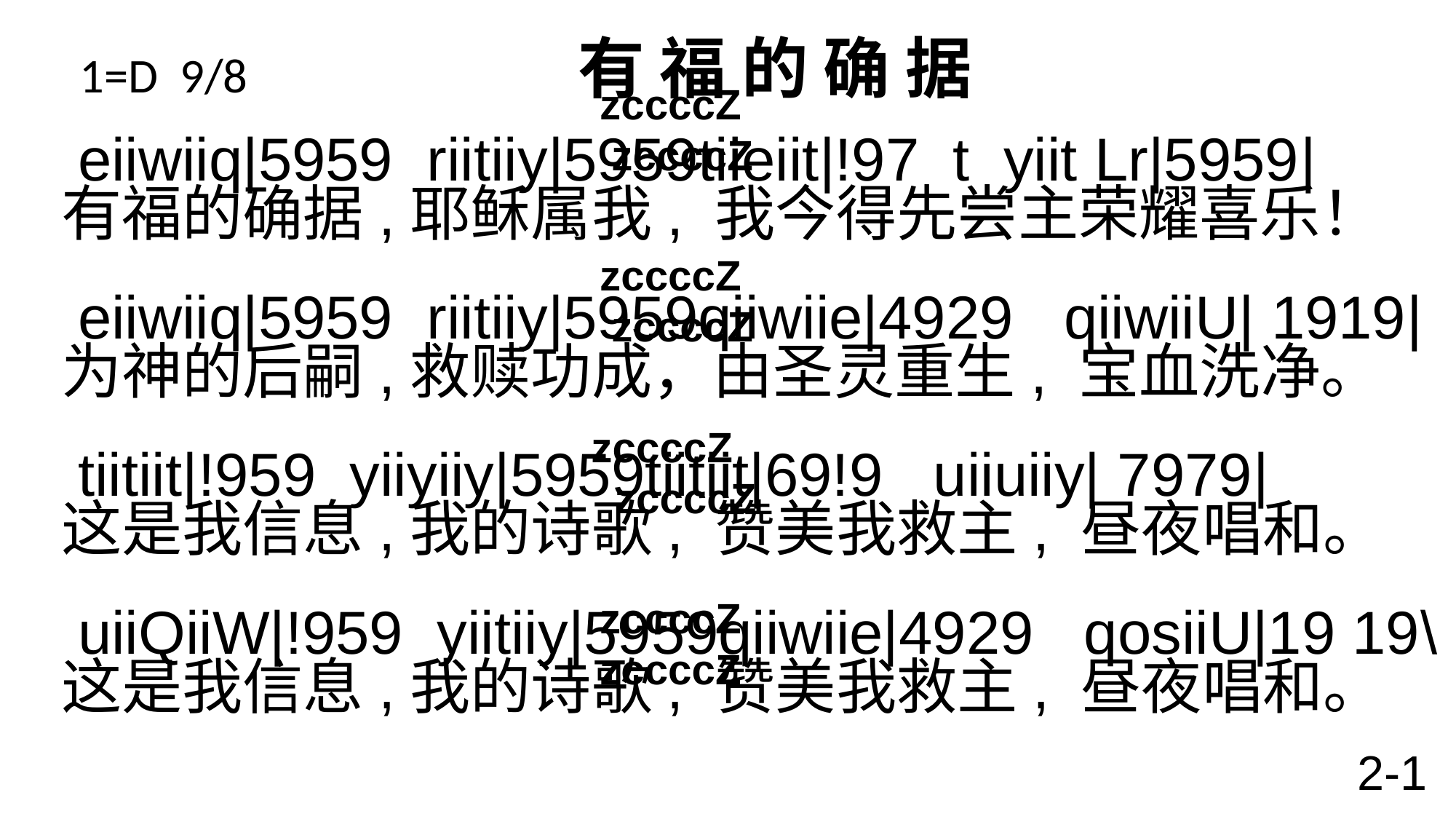

# 1=D  9/8                     有 福 的 确 据
zccccZ                                                      zccccZ
 eiiwiiq|5959  riitiiy|5959tiieiit|!97  t  yiit Lr|5959|
有福的确据,耶稣属我, 我今得先尝主荣耀喜乐！
 eiiwiiq|5959  riitiiy|5959qiiwiie|4929   qiiwiiU| 1919|
为神的后嗣,救赎功成，由圣灵重生, 宝血洗净。
tiitiit|!959  yiiyiiy|5959tiitiit|69!9   uiiuiiy| 7979|
这是我信息,我的诗歌, 赞美我救主, 昼夜唱和。
uiiQiiW|!959  yiitiiy|5959qiiwiie|4929   qosiiU|19 19\
这是我信息,我的诗歌, 赞美我救主, 昼夜唱和。
zccccZ                                                      zccccZ
zccccZ                                                       zccccZ
zccccZ                                                     zccccZ
2-1